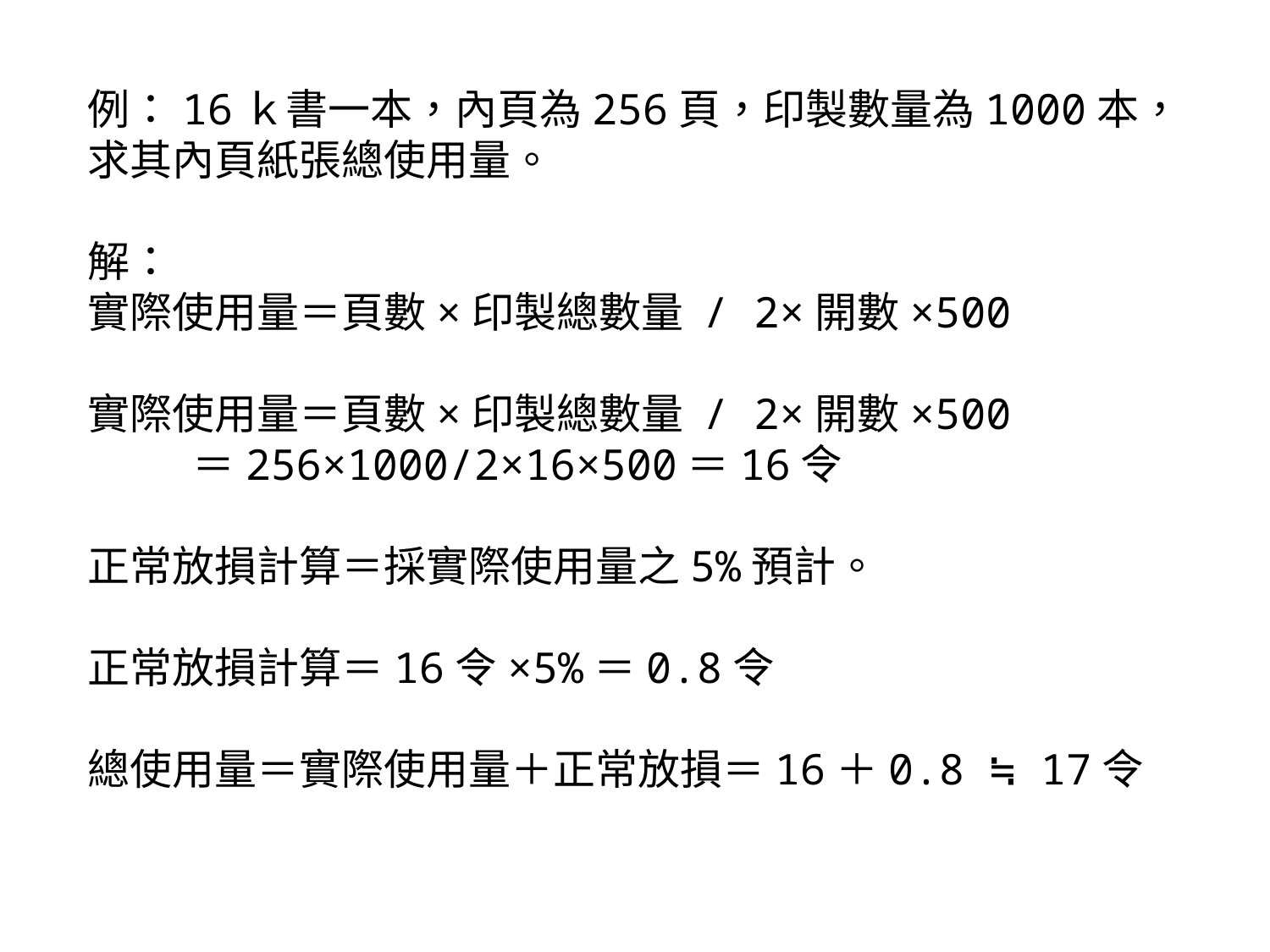

例：16ｋ書一本，內頁為256頁，印製數量為1000本，求其內頁紙張總使用量。

解：
實際使用量＝頁數×印製總數量 / 2×開數×500

實際使用量＝頁數×印製總數量 / 2×開數×500
          ＝256×1000/2×16×500＝16令

正常放損計算＝採實際使用量之5%預計。

正常放損計算＝16令×5%＝0.8令

總使用量＝實際使用量＋正常放損＝16＋0.8 ≒ 17令